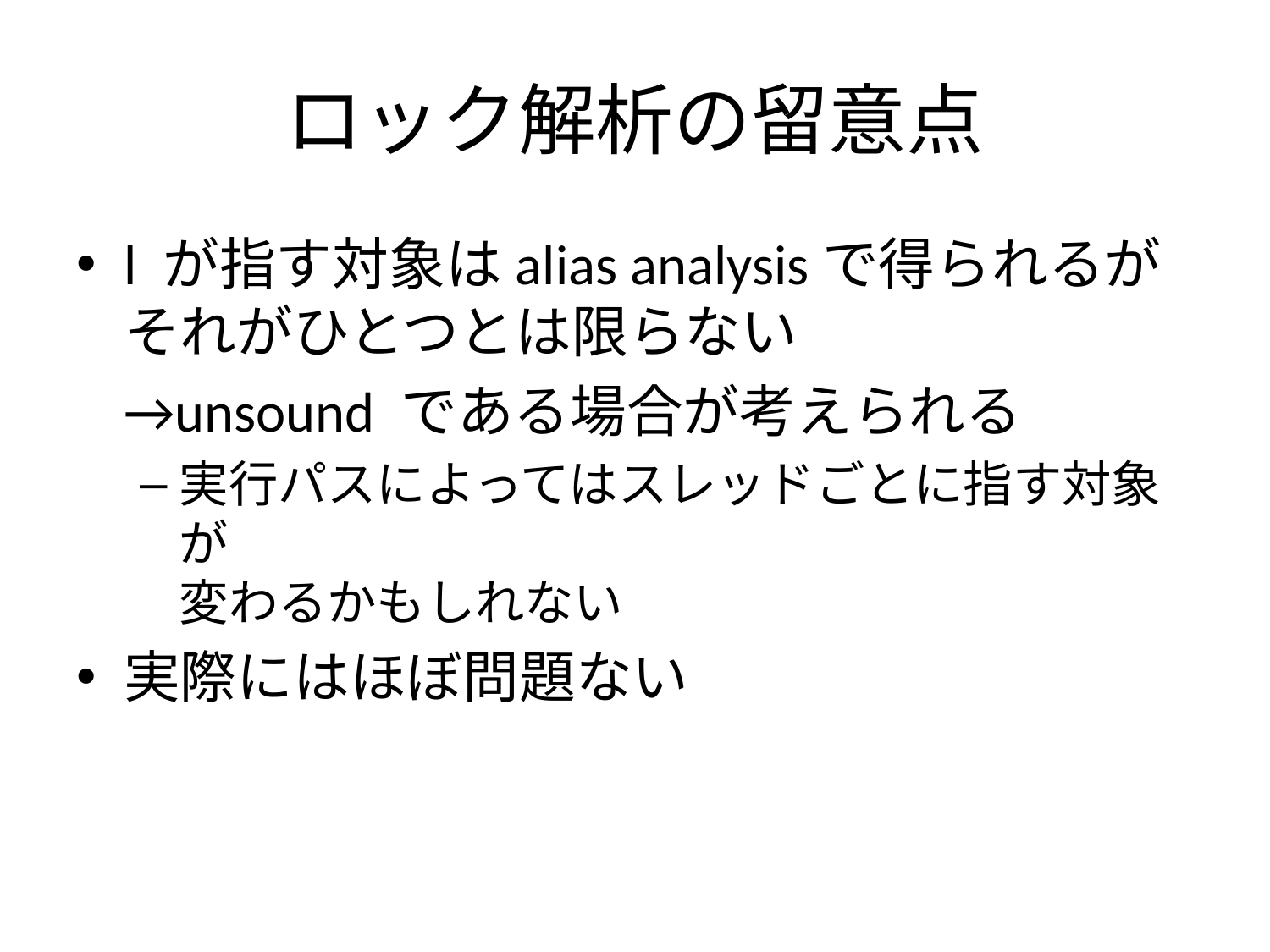

# ロック解析の留意点
l が指す対象はalias analysisで得られるが
それがひとつとは限らない
	→unsound である場合が考えられる
実行パスによってはスレッドごとに指す対象が
変わるかもしれない
実際にはほぼ問題ない